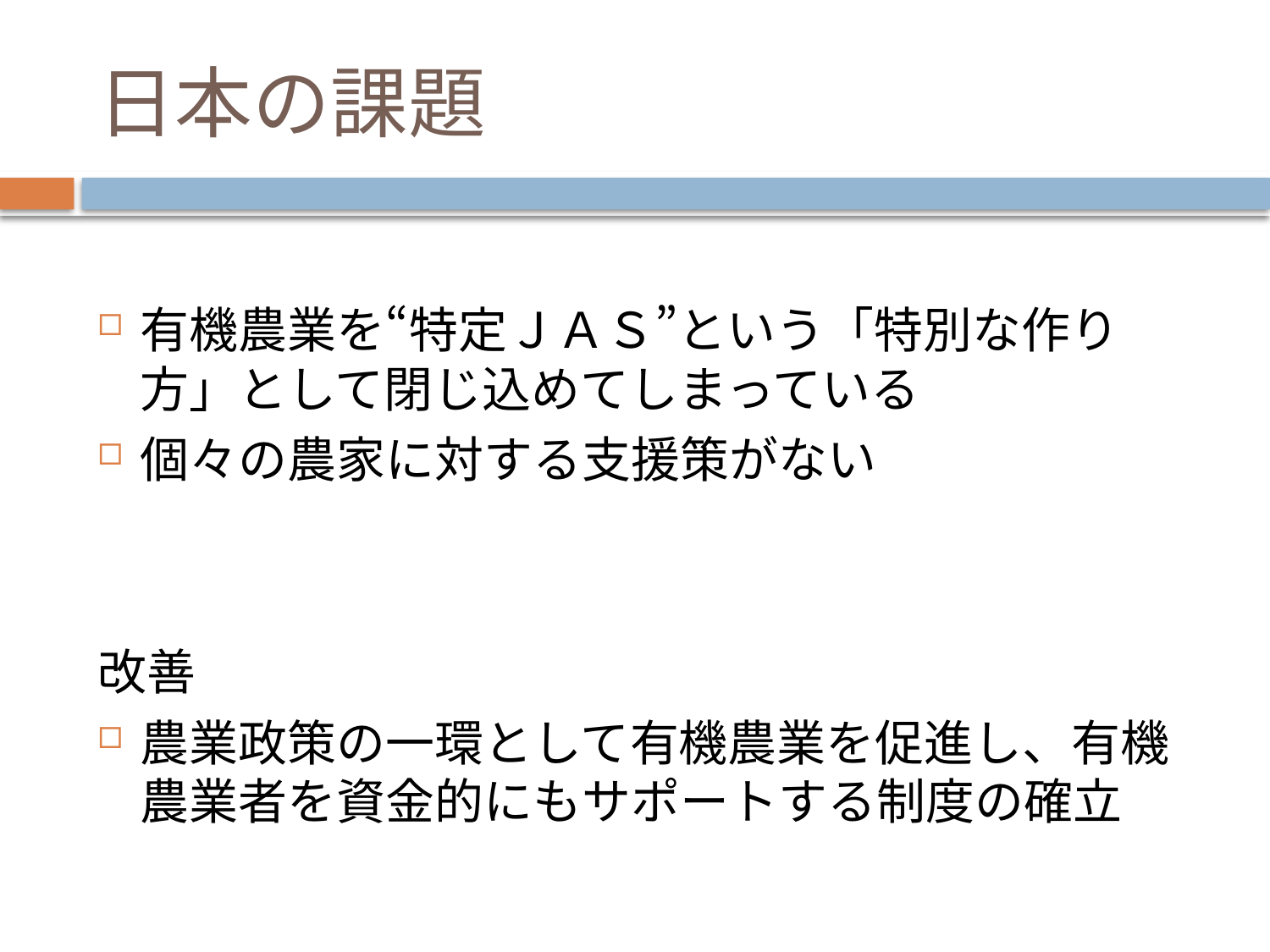

# 日本の課題

有機農業を“特定ＪＡＳ”という「特別な作り方」として閉じ込めてしまっている
個々の農家に対する支援策がない

改善
農業政策の一環として有機農業を促進し、有機農業者を資金的にもサポートする制度の確立